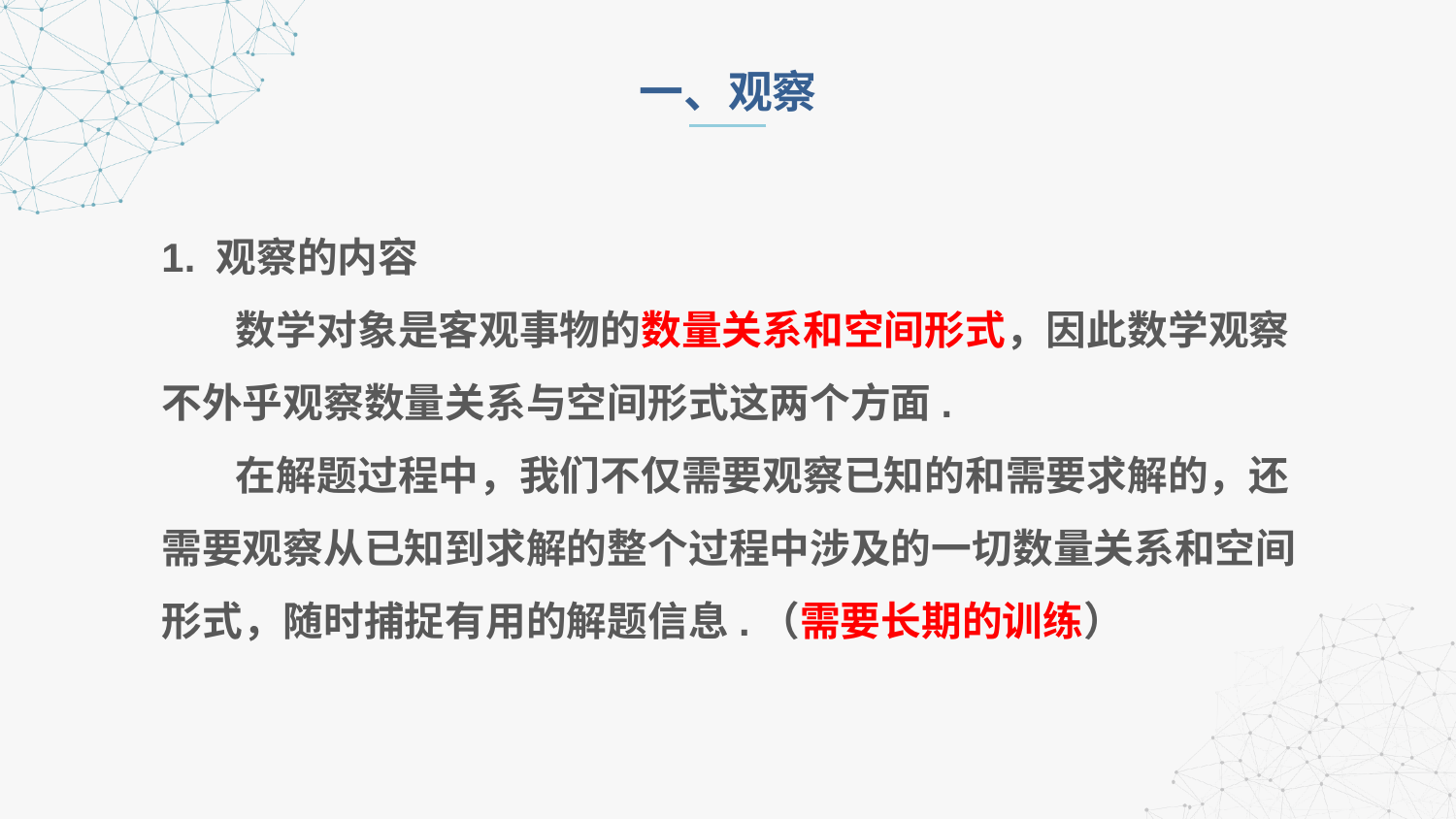

一、观察
1. 观察的内容
       数学对象是客观事物的数量关系和空间形式，因此数学观察不外乎观察数量关系与空间形式这两个方面.
       在解题过程中，我们不仅需要观察已知的和需要求解的，还需要观察从已知到求解的整个过程中涉及的一切数量关系和空间形式，随时捕捉有用的解题信息.（需要长期的训练）